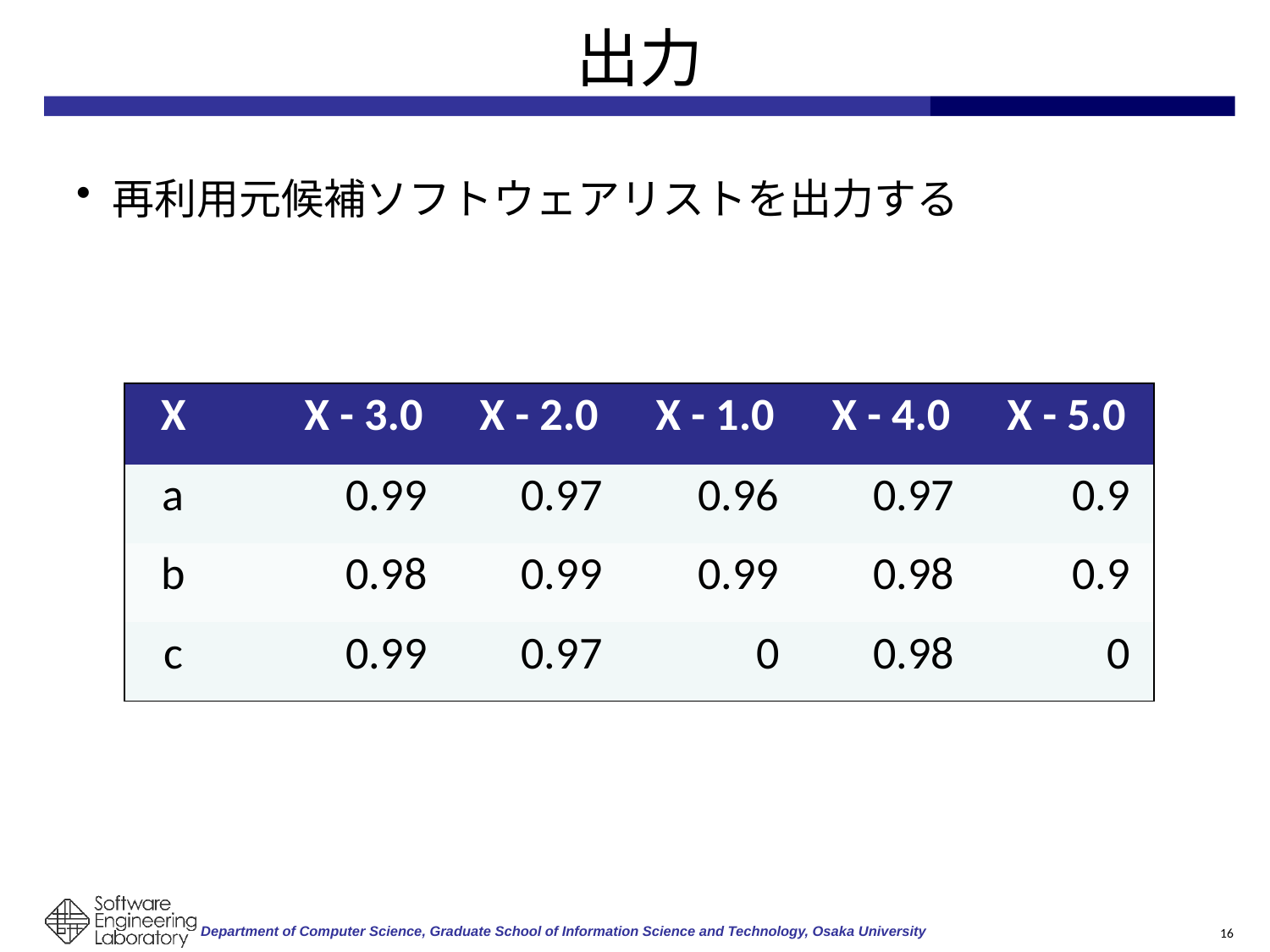

# 出力
再利用元候補ソフトウェアリストを出力する
| X |  | X - 3.0 | X - 2.0 | X - 1.0 | X - 4.0 | X - 5.0 |
| --- | --- | --- | --- | --- | --- | --- |
| a |  | 0.99 | 0.97 | 0.96 | 0.97 | 0.9 |
| b |  | 0.98 | 0.99 | 0.99 | 0.98 | 0.9 |
| c |  | 0.99 | 0.97 | 0 | 0.98 | 0 |
16